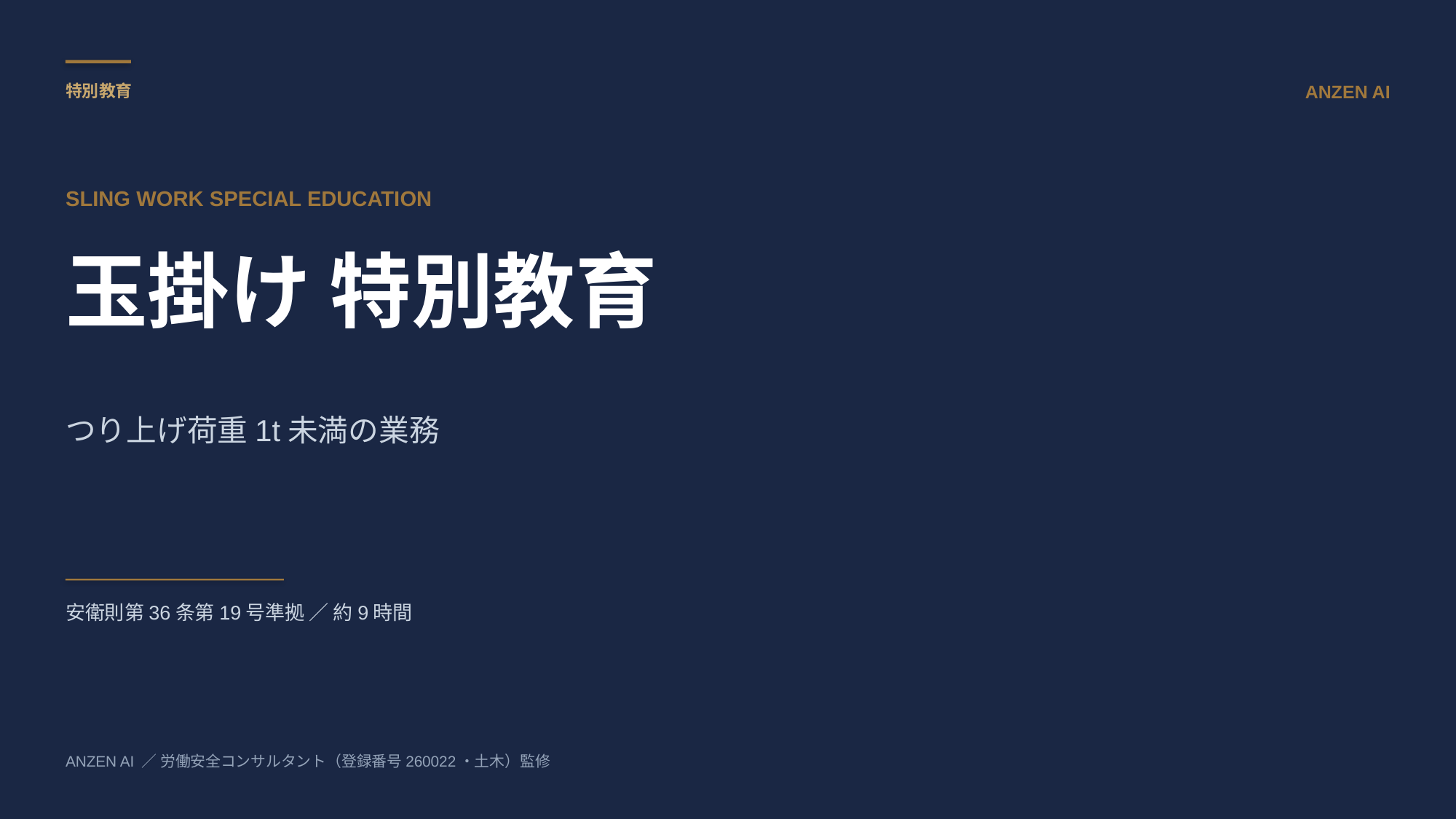

特別教育
ANZEN AI
SLING WORK SPECIAL EDUCATION
玉掛け 特別教育
つり上げ荷重1t未満の業務

安衛則第36条第19号準拠 ／ 約9時間
ANZEN AI ／ 労働安全コンサルタント（登録番号260022・土木）監修